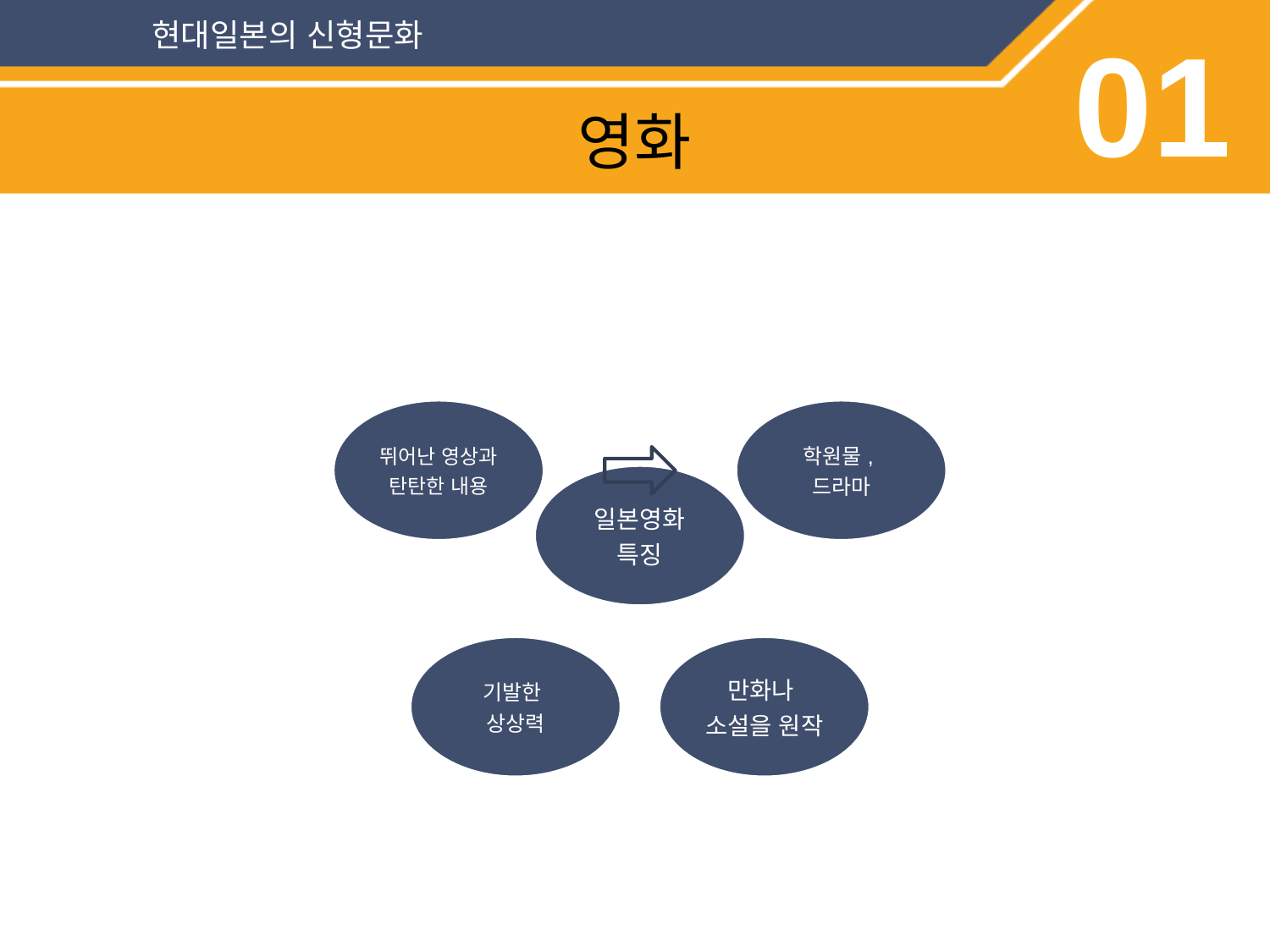

현대일본의 신형문화
01
영화
일본영화 특징
학원물,
드라마
만화나
소설을 원작
기발한
상상력
뛰어난 영상과 탄탄한 내용